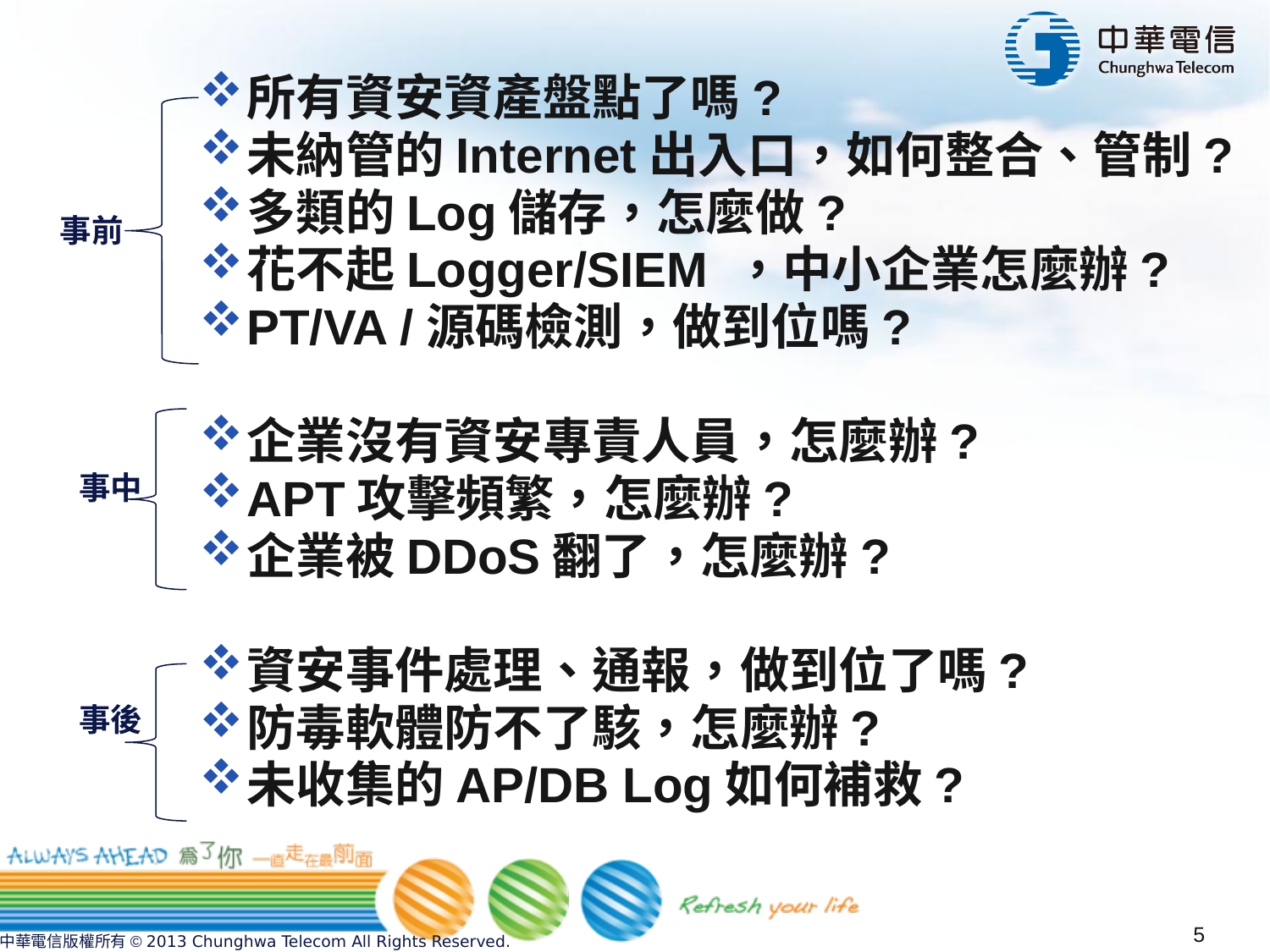

所有資安資產盤點了嗎?
未納管的Internet出入口，如何整合、管制?
多類的Log儲存，怎麼做?
花不起Logger/SIEM ，中小企業怎麼辦?
PT/VA /源碼檢測，做到位嗎?

企業沒有資安專責人員，怎麼辦?
APT攻擊頻繁，怎麼辦?
企業被DDoS翻了，怎麼辦?

資安事件處理、通報，做到位了嗎?
防毒軟體防不了駭，怎麼辦?
未收集的AP/DB Log如何補救?

事前

事中

事後